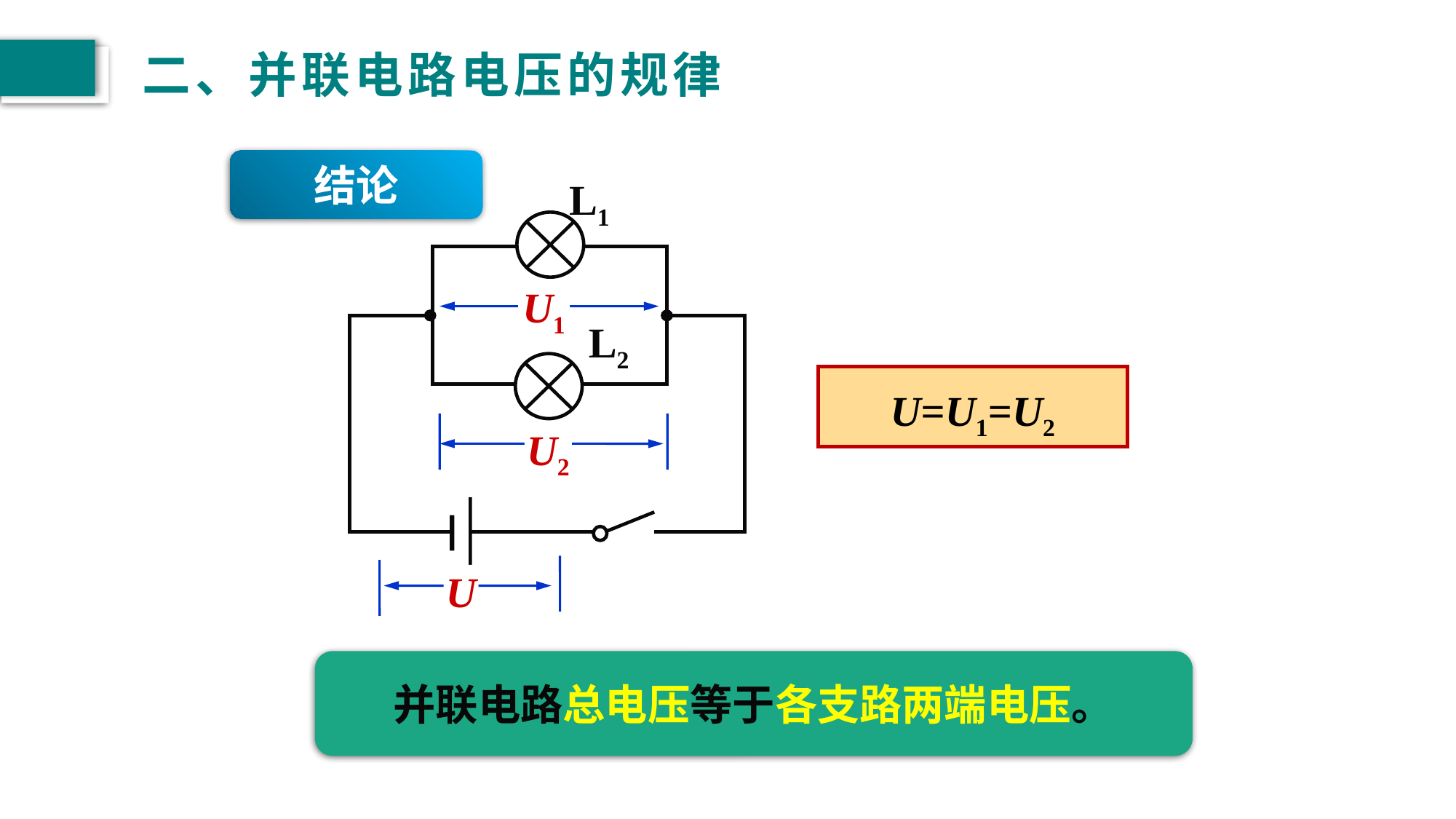

# 二、并联电路电压的规律
结论
L1

L2

U1

U=U1=U2

U2

U

并联电路总电压等于各支路两端电压。